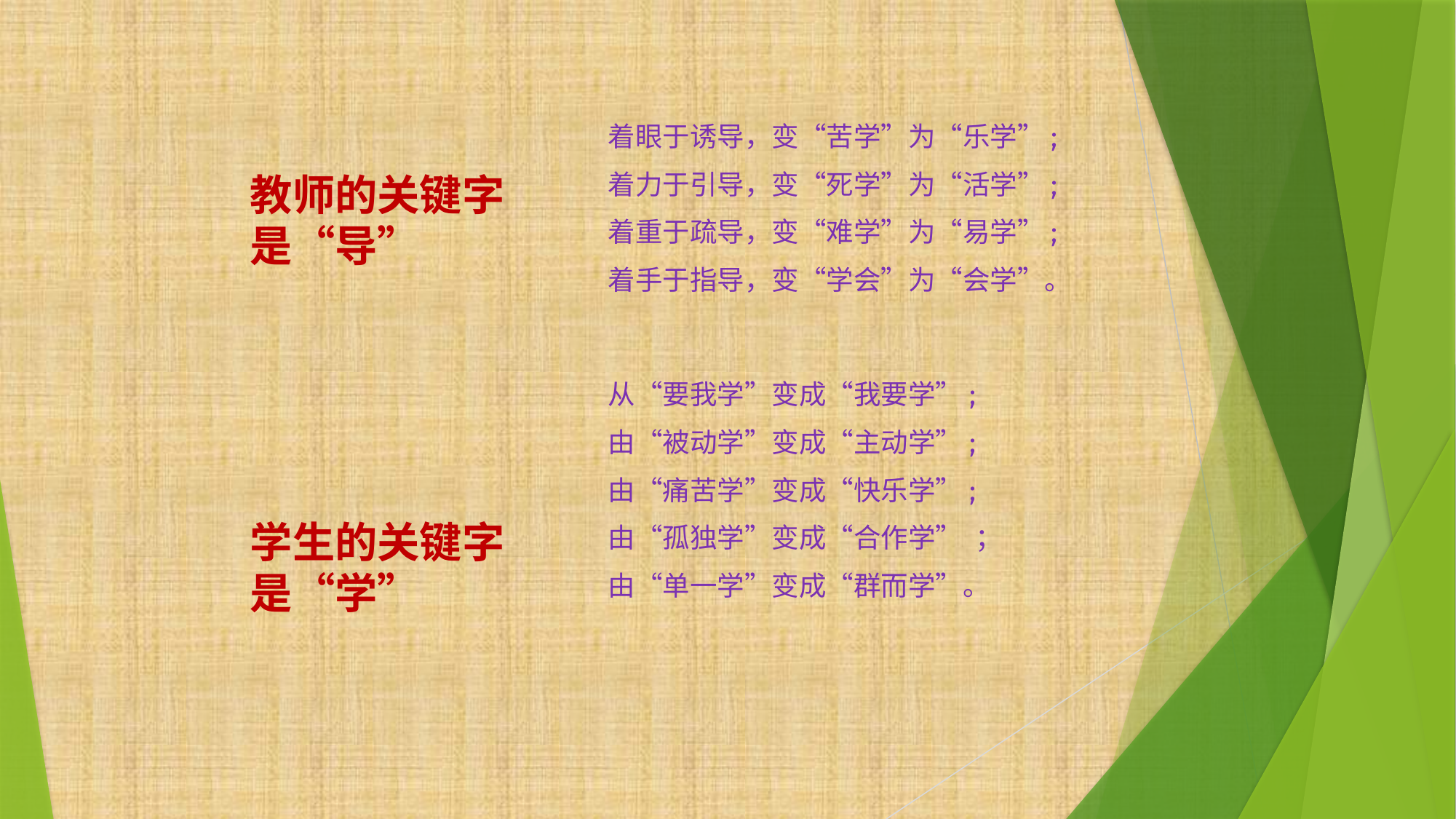

着眼于诱导，变“苦学”为“乐学”;
着力于引导，变“死学”为“活学”;
着重于疏导，变“难学”为“易学”;
着手于指导，变“学会”为“会学”。

从“要我学”变成“我要学”;
由“被动学”变成“主动学”;
由“痛苦学”变成“快乐学”;
由“孤独学”变成“合作学”  ；
由“单一学”变成“群而学”。
教师的关键字
是“导”
学生的关键字是“学”